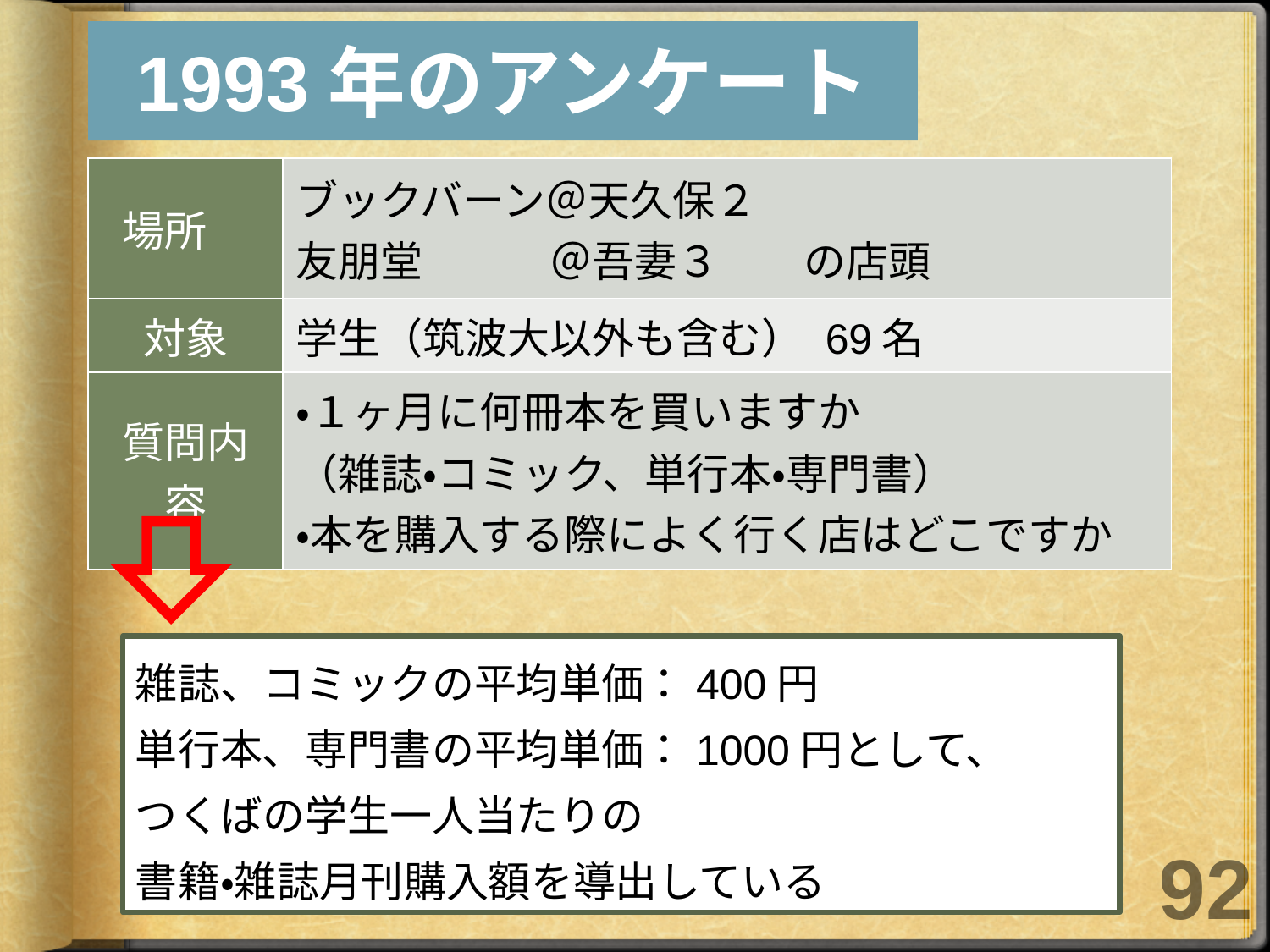

# 1993年のアンケート
| 場所 | ブックバーン＠天久保２ 友朋堂　　　＠吾妻３　　の店頭 |
| --- | --- |
| 対象 | 学生（筑波大以外も含む） 69名 |
| 質問内容 | ・１ヶ月に何冊本を買いますか （雑誌・コミック、単行本・専門書） ・本を購入する際によく行く店はどこですか |

雑誌、コミックの平均単価：400円
単行本、専門書の平均単価：1000円として、
つくばの学生一人当たりの
書籍・雑誌月刊購入額を導出している
92